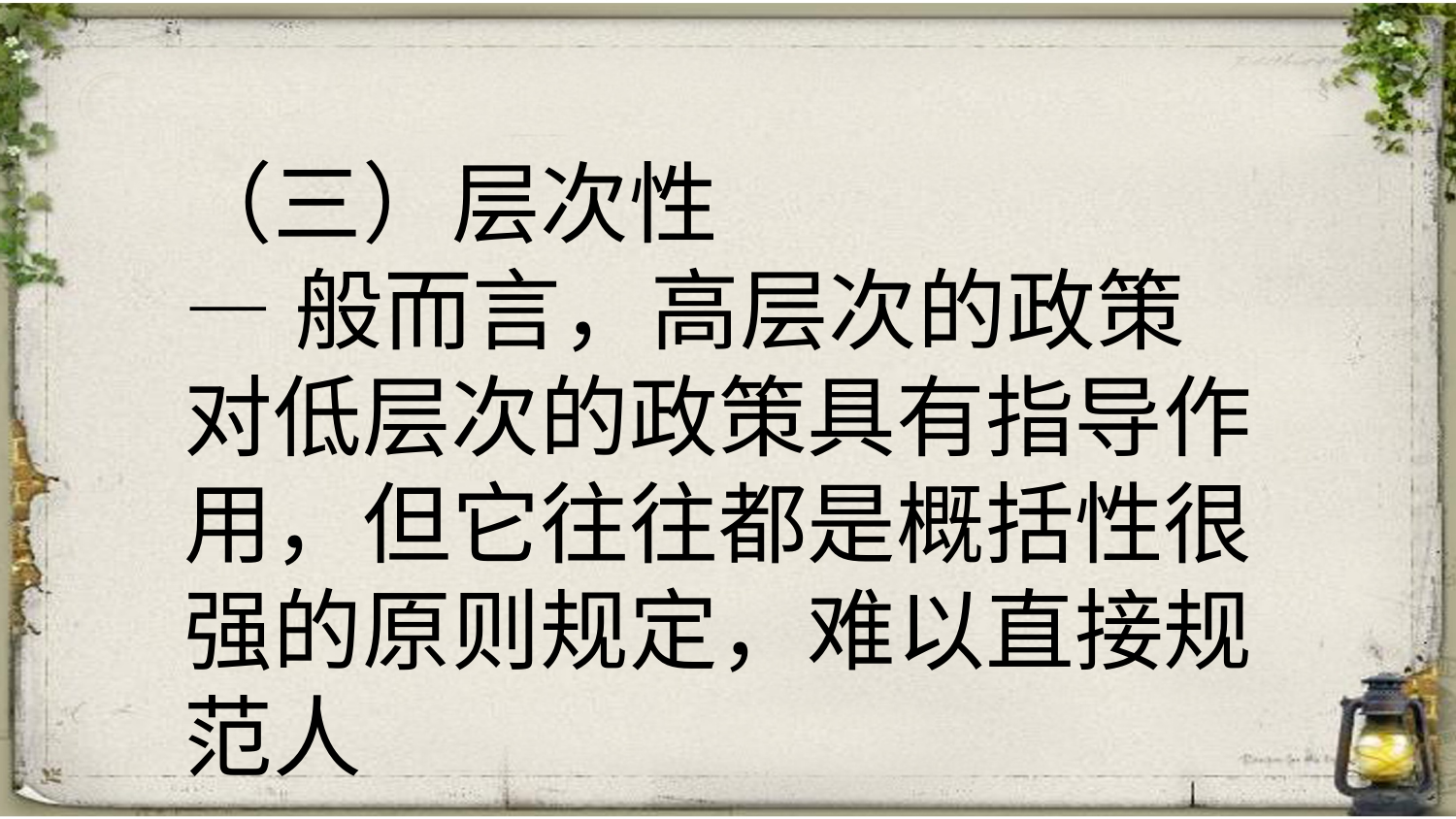

（三）层次性
—般而言，高层次的政策对低层次的政策具有指导作用，但它往往都是概括性很强的原则规定，难以直接规范人